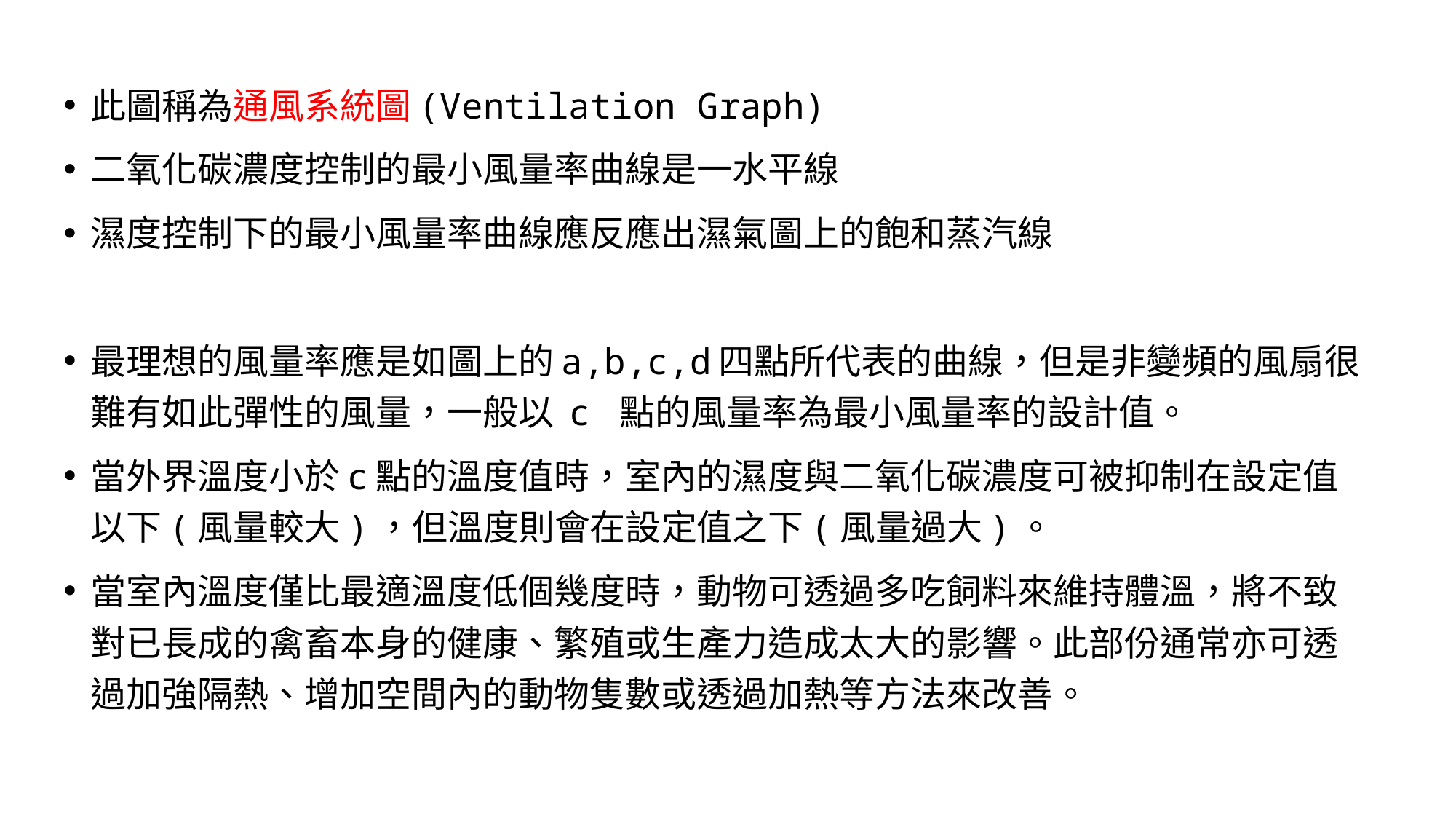

此圖稱為通風系統圖(Ventilation Graph)
二氧化碳濃度控制的最小風量率曲線是一水平線
濕度控制下的最小風量率曲線應反應出濕氣圖上的飽和蒸汽線

最理想的風量率應是如圖上的a,b,c,d四點所代表的曲線，但是非變頻的風扇很難有如此彈性的風量，一般以 c 點的風量率為最小風量率的設計值。
當外界溫度小於c點的溫度值時，室內的濕度與二氧化碳濃度可被抑制在設定值以下(風量較大)，但溫度則會在設定值之下(風量過大)。
當室內溫度僅比最適溫度低個幾度時，動物可透過多吃飼料來維持體溫，將不致對已長成的禽畜本身的健康、繁殖或生產力造成太大的影響。此部份通常亦可透過加強隔熱、增加空間內的動物隻數或透過加熱等方法來改善。